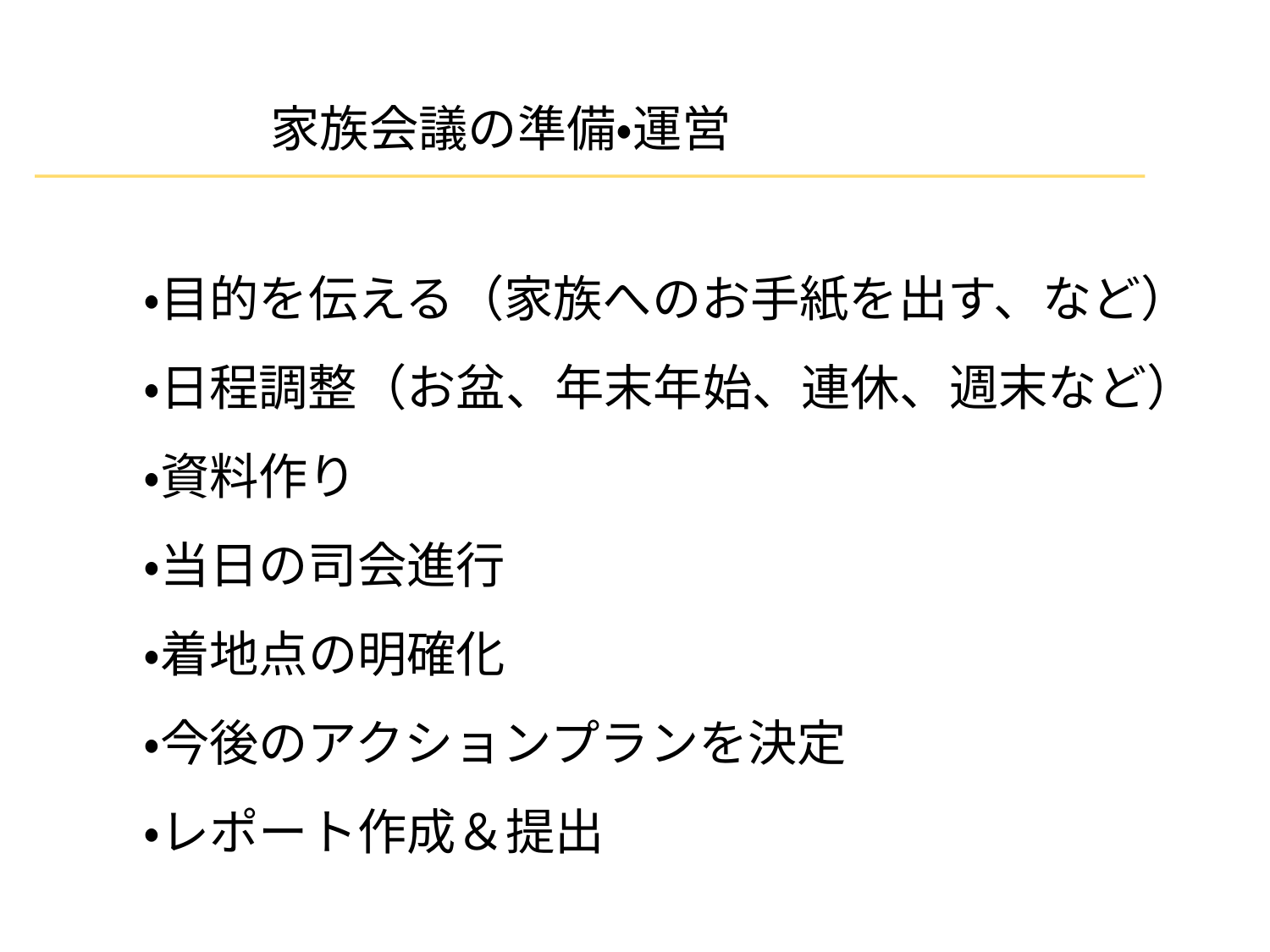

家族会議の準備・運営
・目的を伝える（家族へのお手紙を出す、など）
・日程調整（お盆、年末年始、連休、週末など）
・資料作り
・当日の司会進行
・着地点の明確化
・今後のアクションプランを決定
・レポート作成＆提出